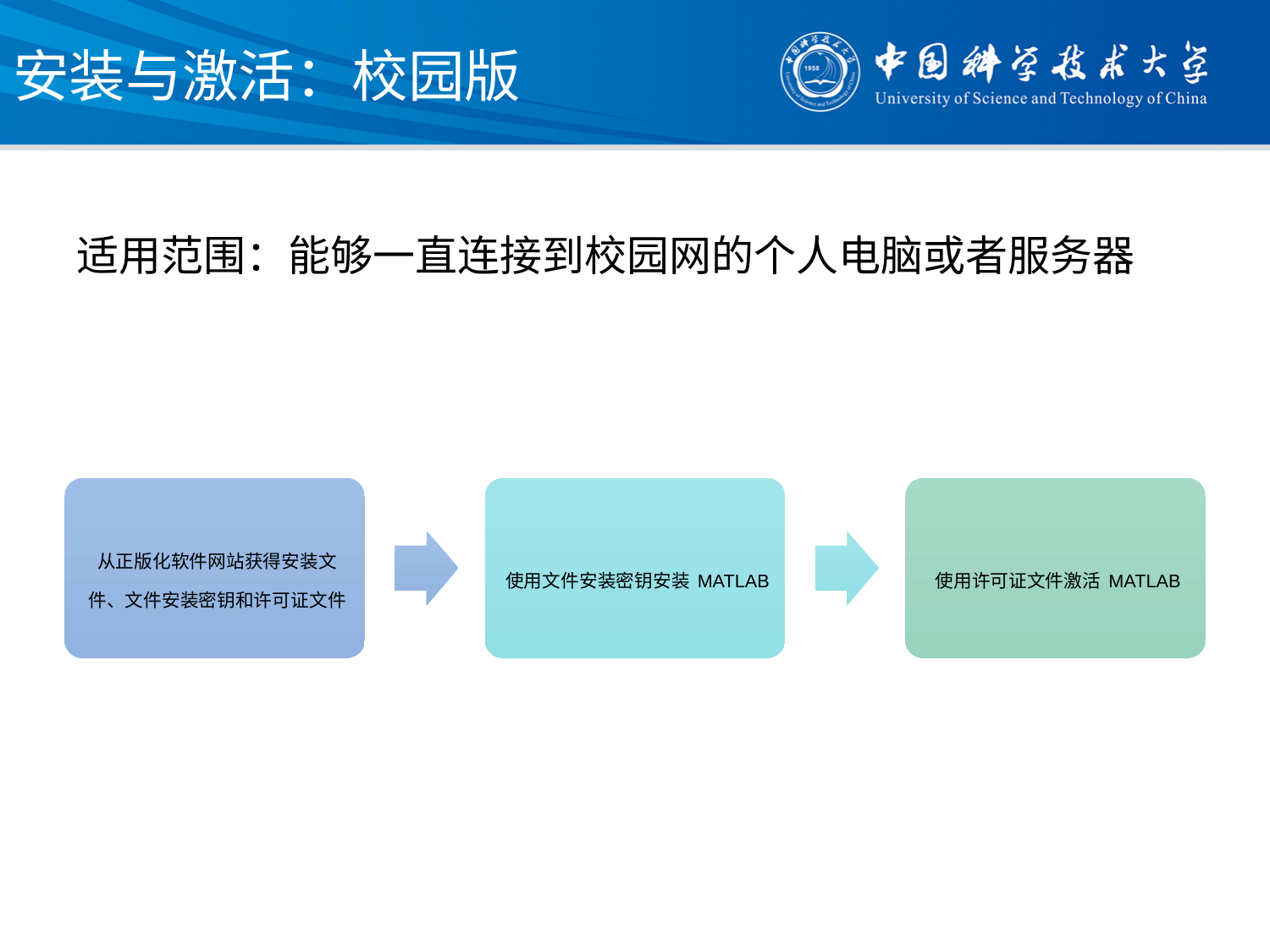

# 安装与激活：校园版
适用范围：能够一直连接到校园网的个人电脑或者服务器
从正版化软件网站获得安装文件、文件安装密钥和许可证文件

使用文件安装密钥安装MATLAB

使用许可证文件激活MATLAB